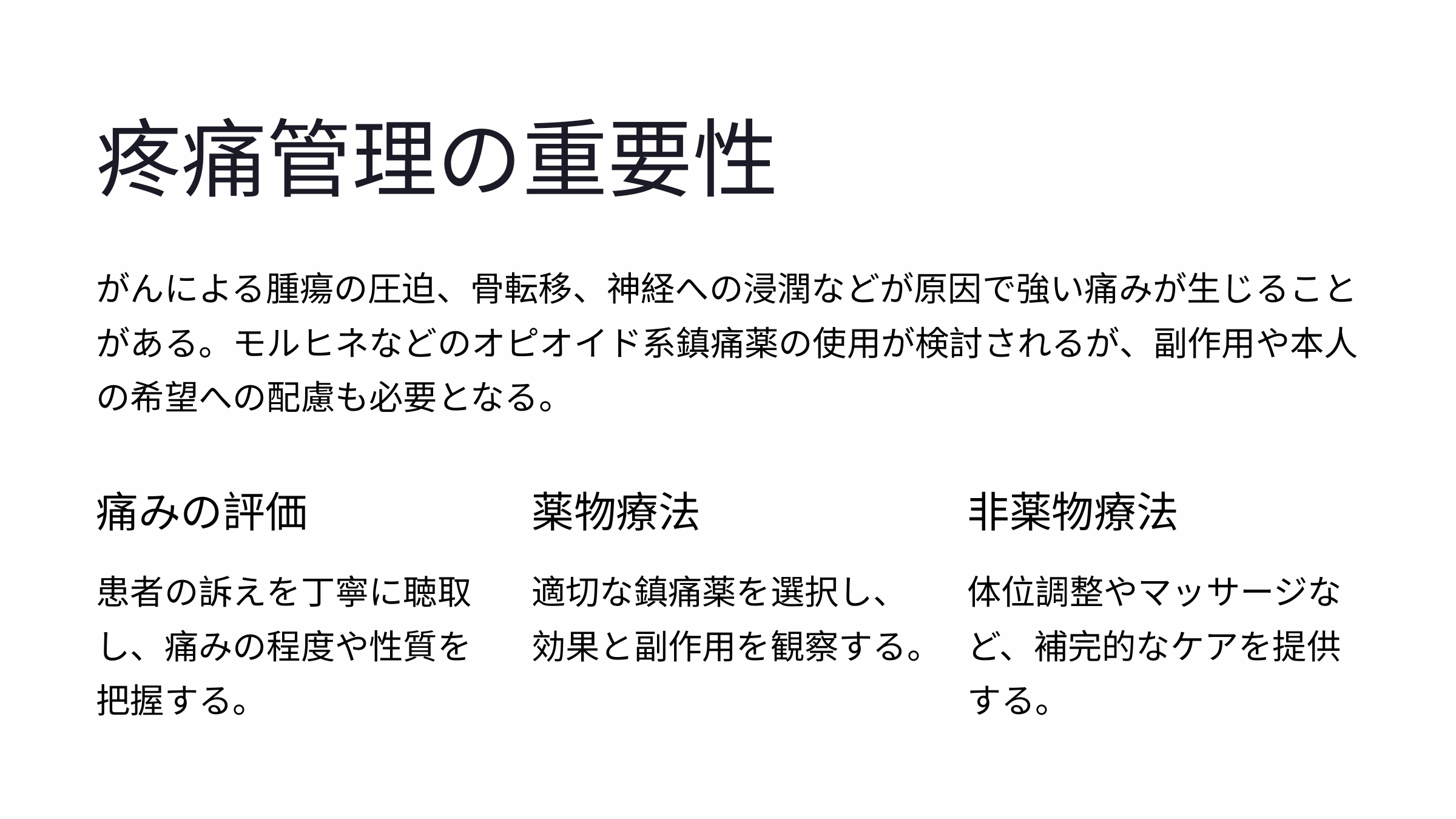

疼痛管理の重要性
がんによる腫瘍の圧迫、骨転移、神経への浸潤などが原因で強い痛みが生じることがある。モルヒネなどのオピオイド系鎮痛薬の使用が検討されるが、副作用や本人の希望への配慮も必要となる。
痛みの評価
薬物療法
非薬物療法
患者の訴えを丁寧に聴取し、痛みの程度や性質を把握する。
適切な鎮痛薬を選択し、効果と副作用を観察する。
体位調整やマッサージなど、補完的なケアを提供する。